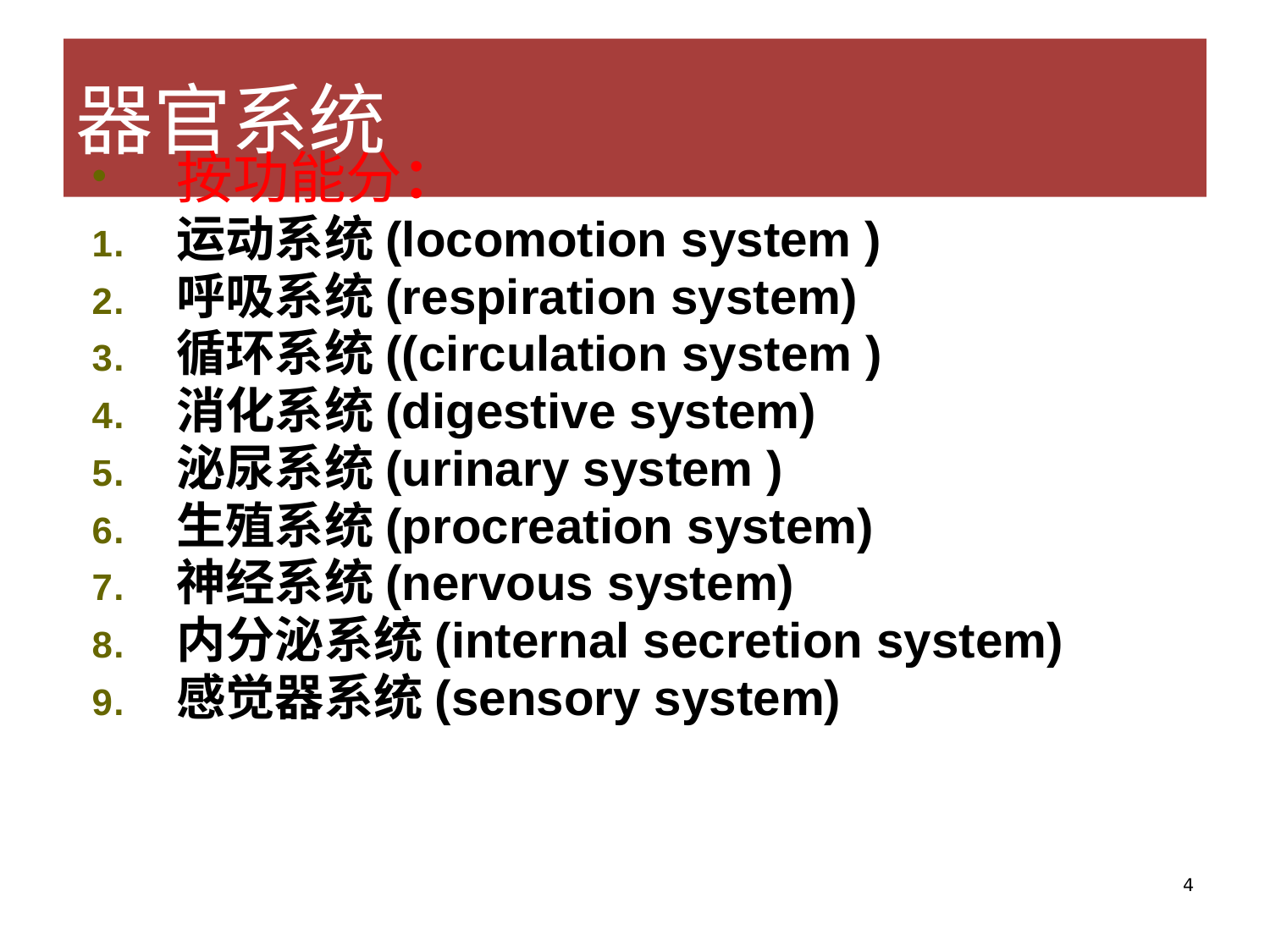

# 器官系统
按功能分：
运动系统(locomotion system )
呼吸系统(respiration system)
循环系统((circulation system )
消化系统(digestive system)
泌尿系统(urinary system )
生殖系统(procreation system)
神经系统(nervous system)
内分泌系统(internal secretion system)
感觉器系统(sensory system)

4